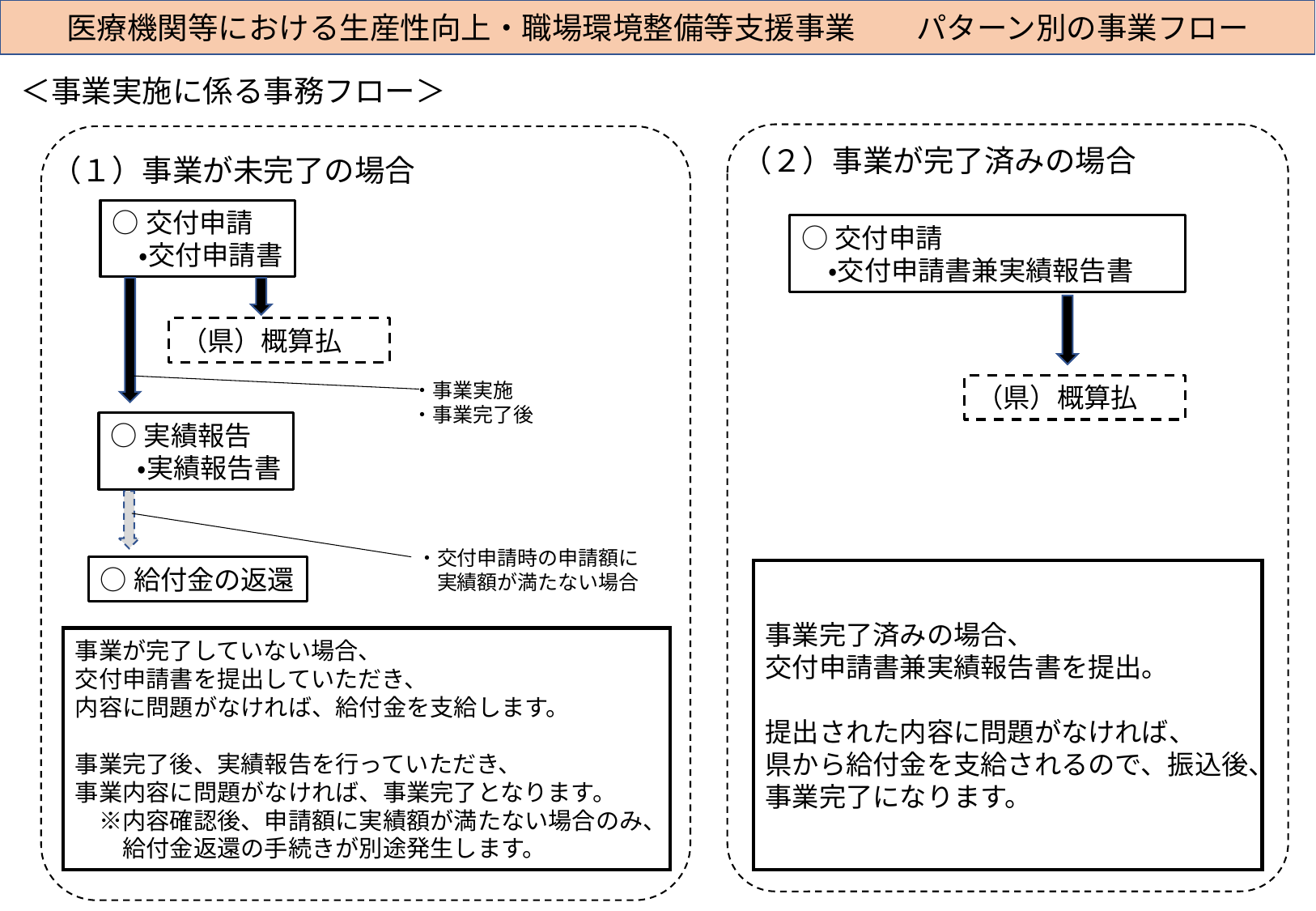

医療機関等における生産性向上・職場環境整備等支援事業　　パターン別の事業フロー
＜事業実施に係る事務フロー＞

（２）事業が完了済みの場合
（１）事業が未完了の場合
○交付申請
　・交付申請書
○交付申請
　・交付申請書兼実績報告書

（県）概算払
・事業実施
・事業完了後
（県）概算払
○実績報告
　・実績報告書

・交付申請時の申請額に
　実績額が満たない場合
○給付金の返還
事業完了済みの場合、
交付申請書兼実績報告書を提出。

提出された内容に問題がなければ、
県から給付金を支給されるので、振込後、事業完了になります。
事業が完了していない場合、
交付申請書を提出していただき、
内容に問題がなければ、給付金を支給します。

事業完了後、実績報告を行っていただき、
事業内容に問題がなければ、事業完了となります。
　※内容確認後、申請額に実績額が満たない場合のみ、
　　給付金返還の手続きが別途発生します。